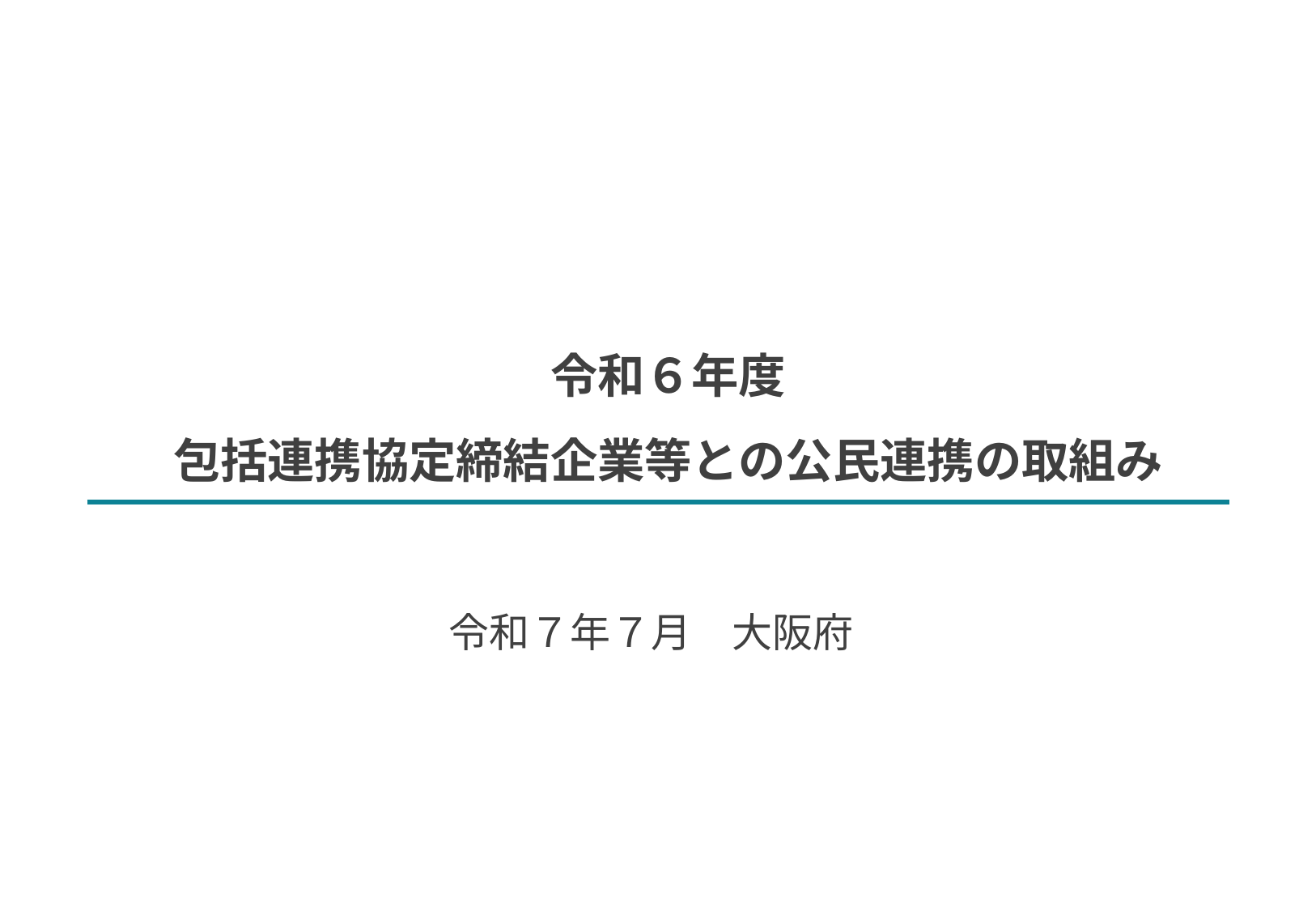

令和６年度
包括連携協定締結企業等との公民連携の取組み
令和７年７月　大阪府